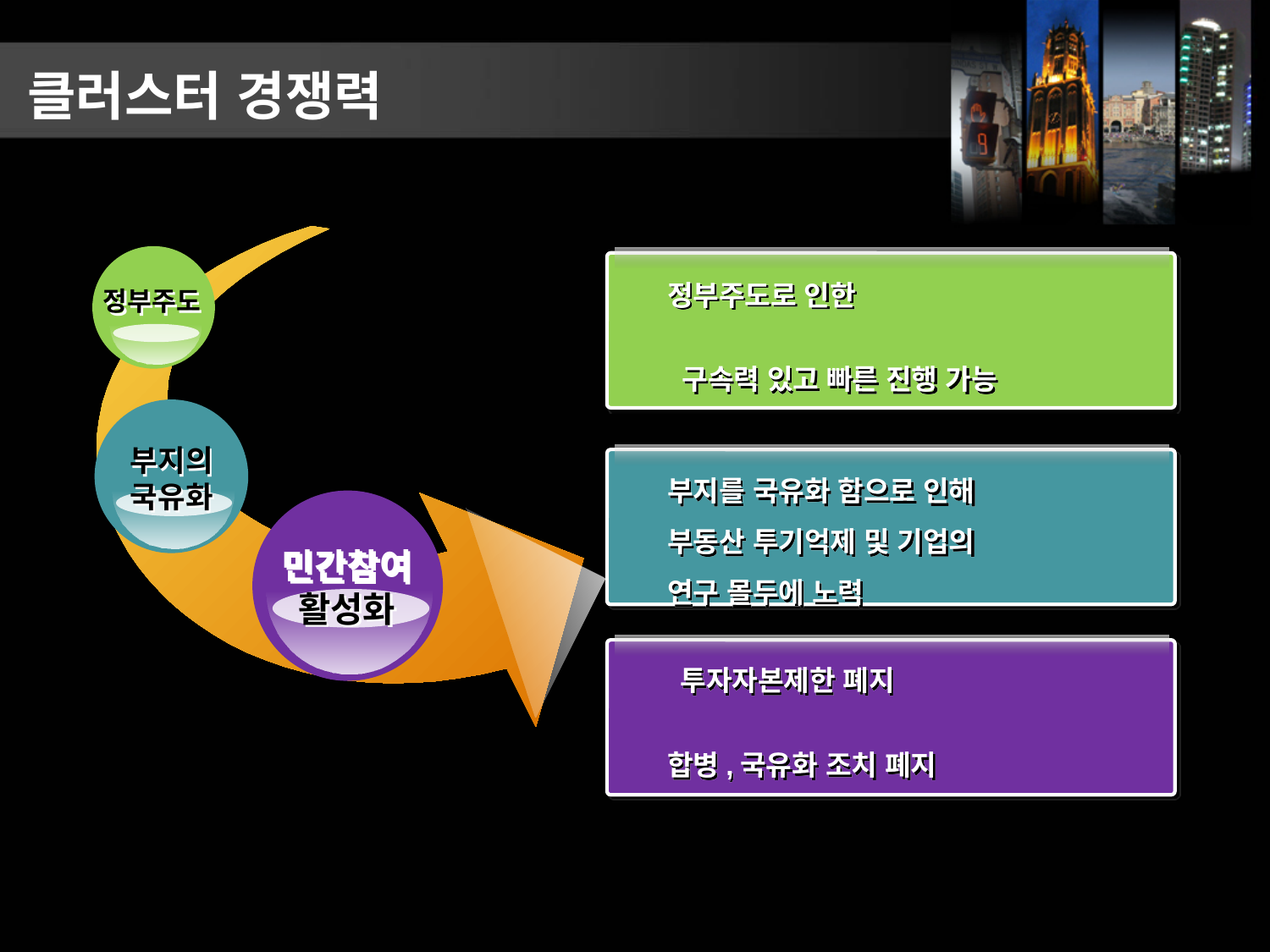

클러스터 경쟁력

정부주도로 인한
 구속력 있고 빠른 진행 가능
정부주도

부지의
국유화

부지를 국유화 함으로 인해
부동산 투기억제 및 기업의
연구 몰두에 노력

민간참여
활성화

 투자자본제한 폐지
합병,국유화 조치 폐지